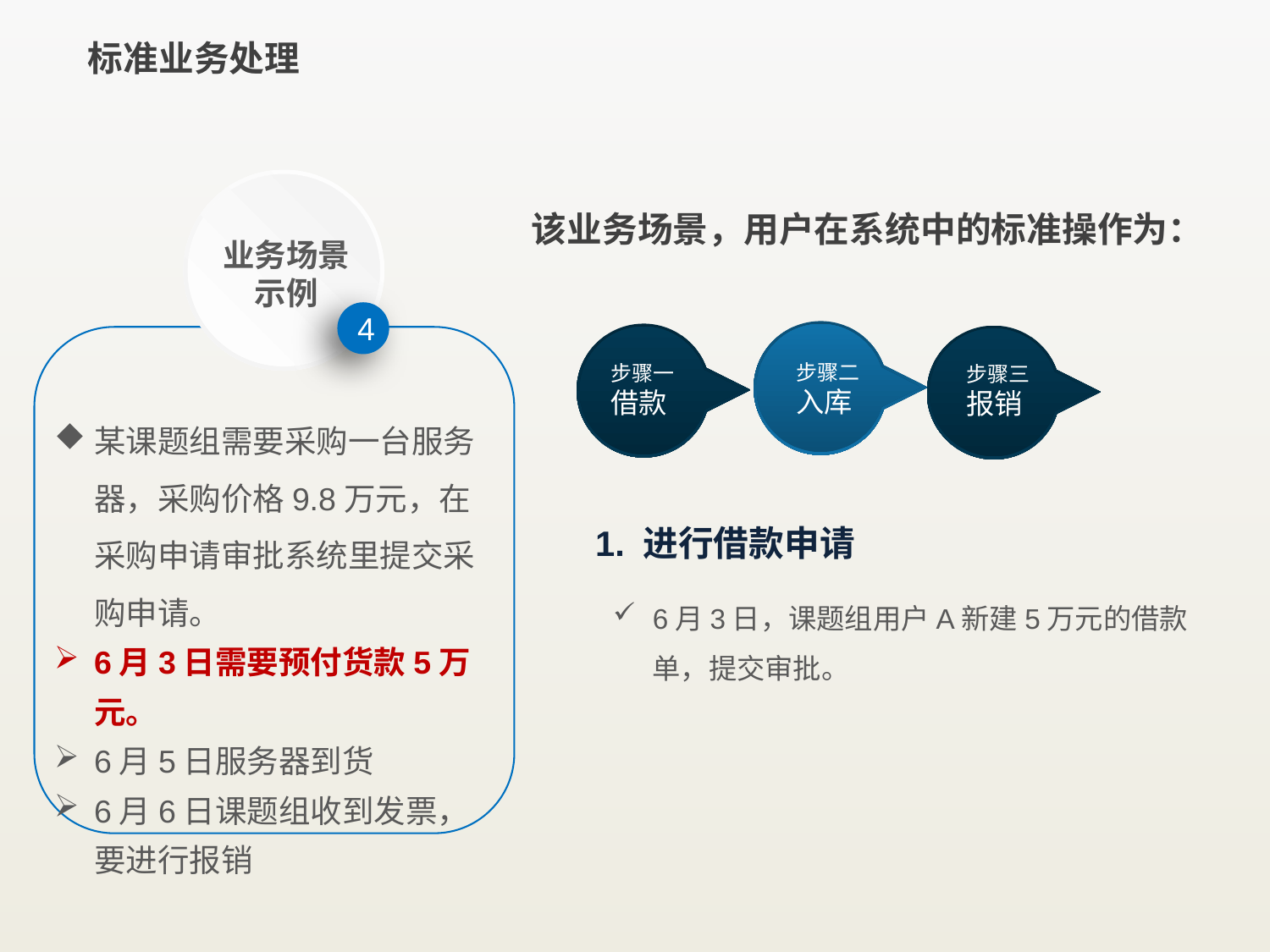

# 标准业务处理

该业务场景，用户在系统中的标准操作为：

步骤二
入库

步骤一
借款

步骤三
报销
1. 进行借款申请
6月3日，课题组用户A新建5万元的借款单，提交审批。
业务场景示例
4

某课题组需要采购一台服务器，采购价格9.8万元，在采购申请审批系统里提交采购申请。
6月3日需要预付货款5万元。
6月5日服务器到货
6月6日课题组收到发票，要进行报销